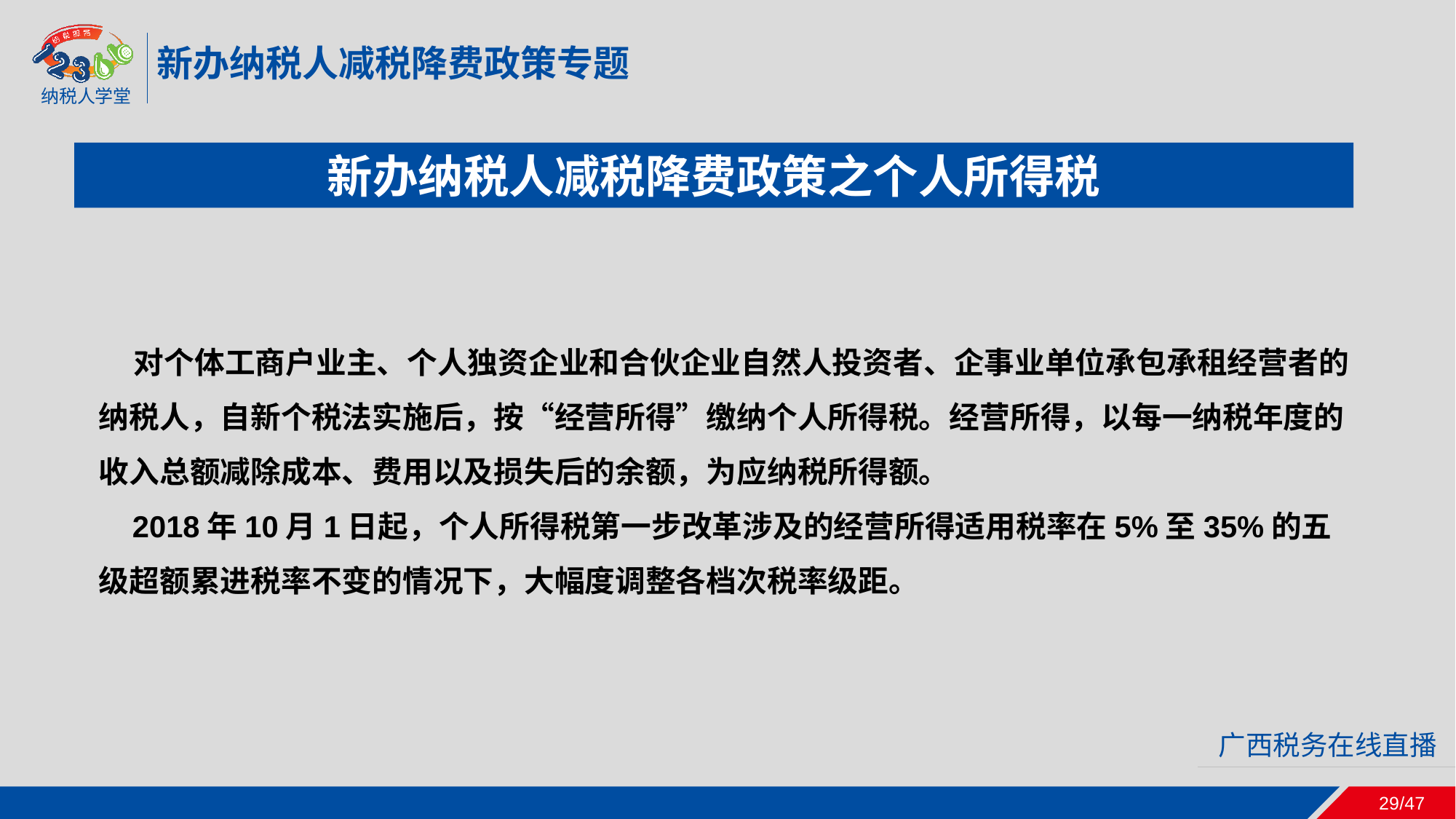

新办纳税人减税降费政策专题
新办纳税人减税降费政策之个人所得税

    对个体工商户业主、个人独资企业和合伙企业自然人投资者、企事业单位承包承租经营者的纳税人，自新个税法实施后，按“经营所得”缴纳个人所得税。经营所得，以每一纳税年度的收入总额减除成本、费用以及损失后的余额，为应纳税所得额。
    2018年10月1日起，个人所得税第一步改革涉及的经营所得适用税率在5%至35%的五级超额累进税率不变的情况下，大幅度调整各档次税率级距。